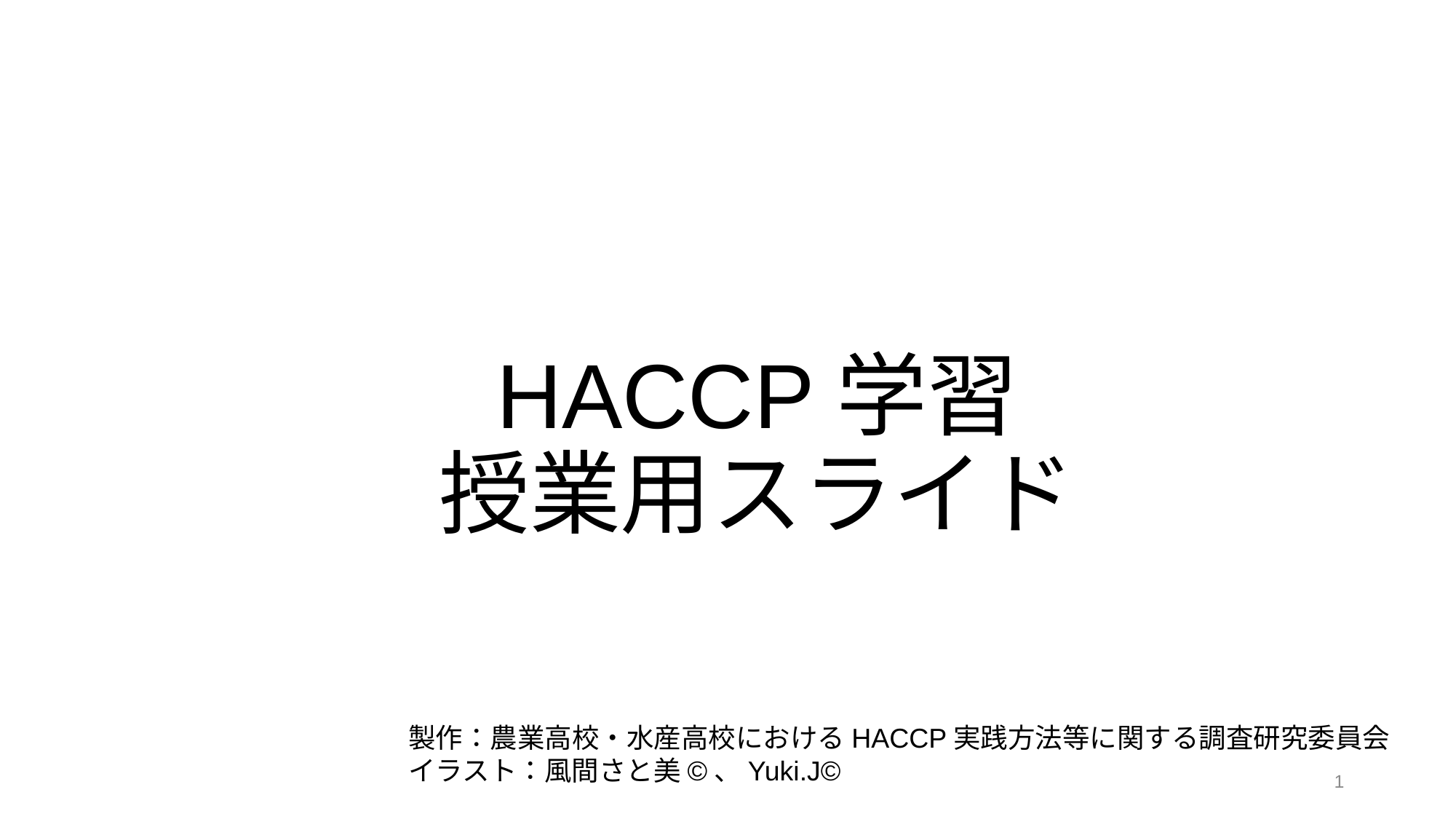

# HACCP学習 授業用スライド
製作：農業高校・水産高校におけるHACCP実践方法等に関する調査研究委員会
イラスト：風間さと美©、Yuki.J©
1